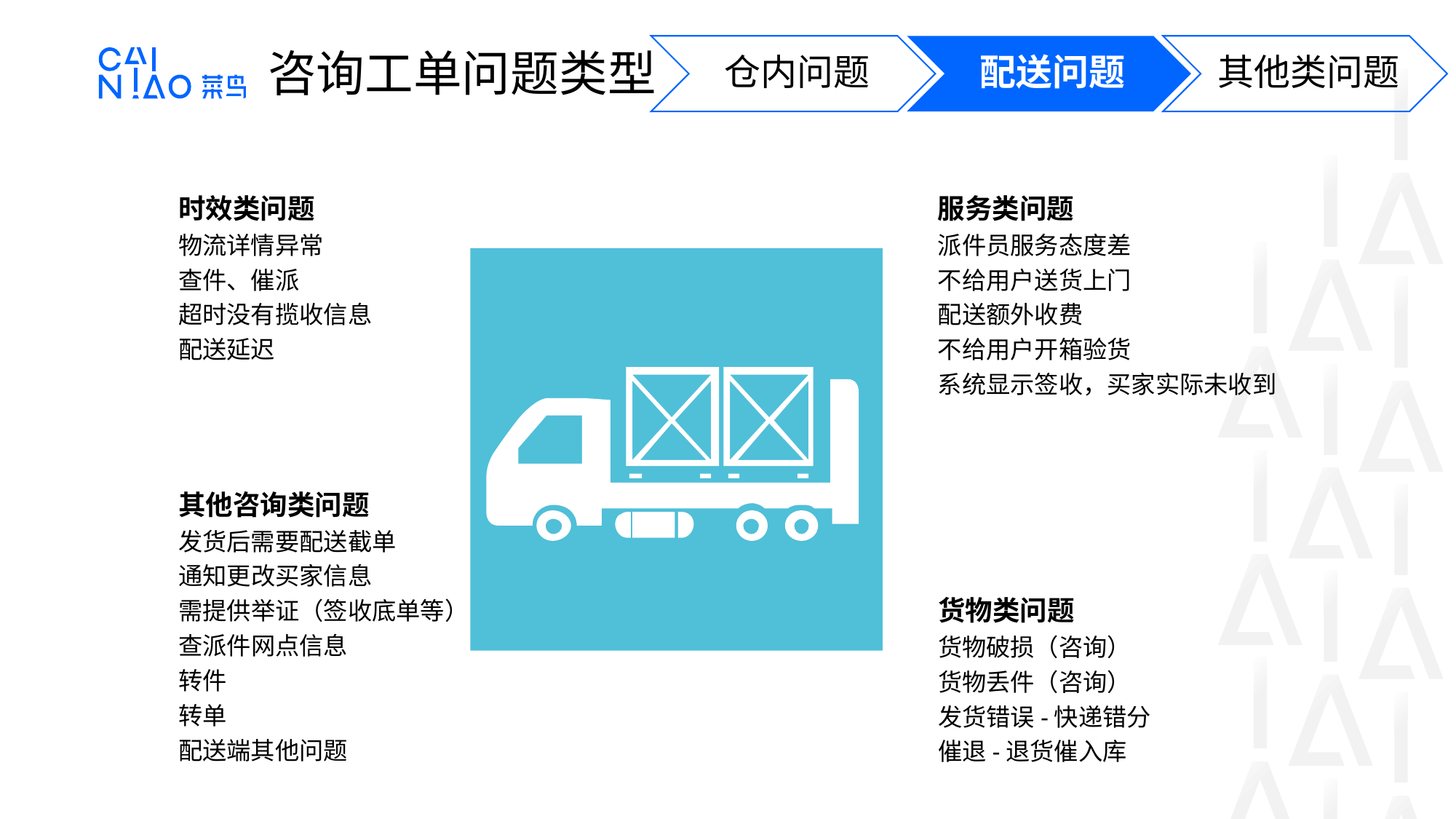

仓内问题
配送问题
其他类问题
咨询工单问题类型
时效类问题
物流详情异常
查件、催派
超时没有揽收信息
配送延迟
服务类问题
派件员服务态度差
不给用户送货上门
配送额外收费
不给用户开箱验货
系统显示签收，买家实际未收到

其他咨询类问题
发货后需要配送截单
通知更改买家信息
需提供举证（签收底单等）
查派件网点信息
转件
转单
配送端其他问题
货物类问题
货物破损（咨询）
货物丢件（咨询）
发货错误-快递错分
催退-退货催入库